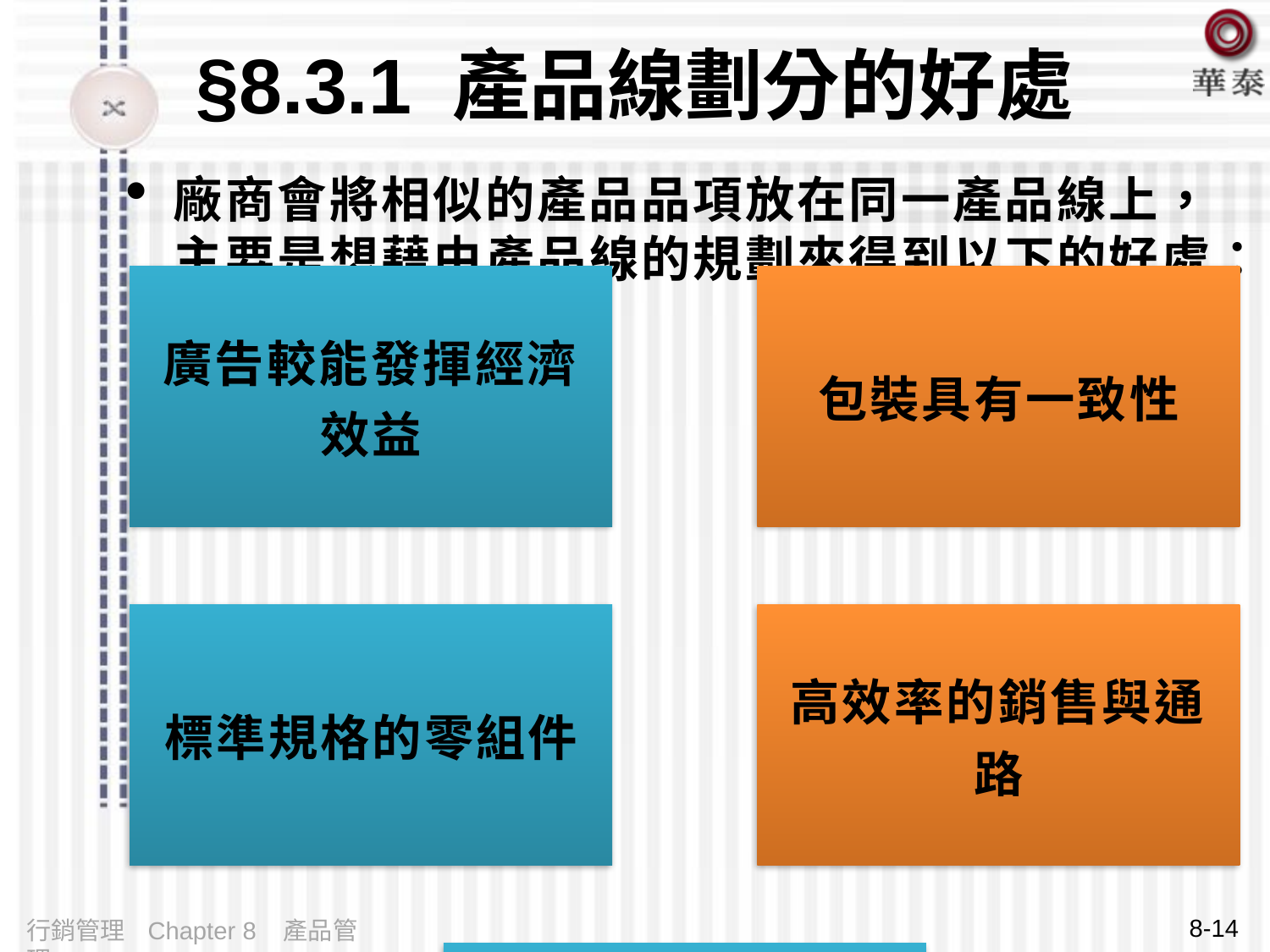

# §8.3.1 產品線劃分的好處
廠商會將相似的產品品項放在同一產品線上，主要是想藉由產品線的規劃來得到以下的好處：
廣告較能發揮經濟效益
包裝具有一致性
標準規格的零組件
高效率的銷售與通路
8-14
行銷管理   Chapter 8   產品管理